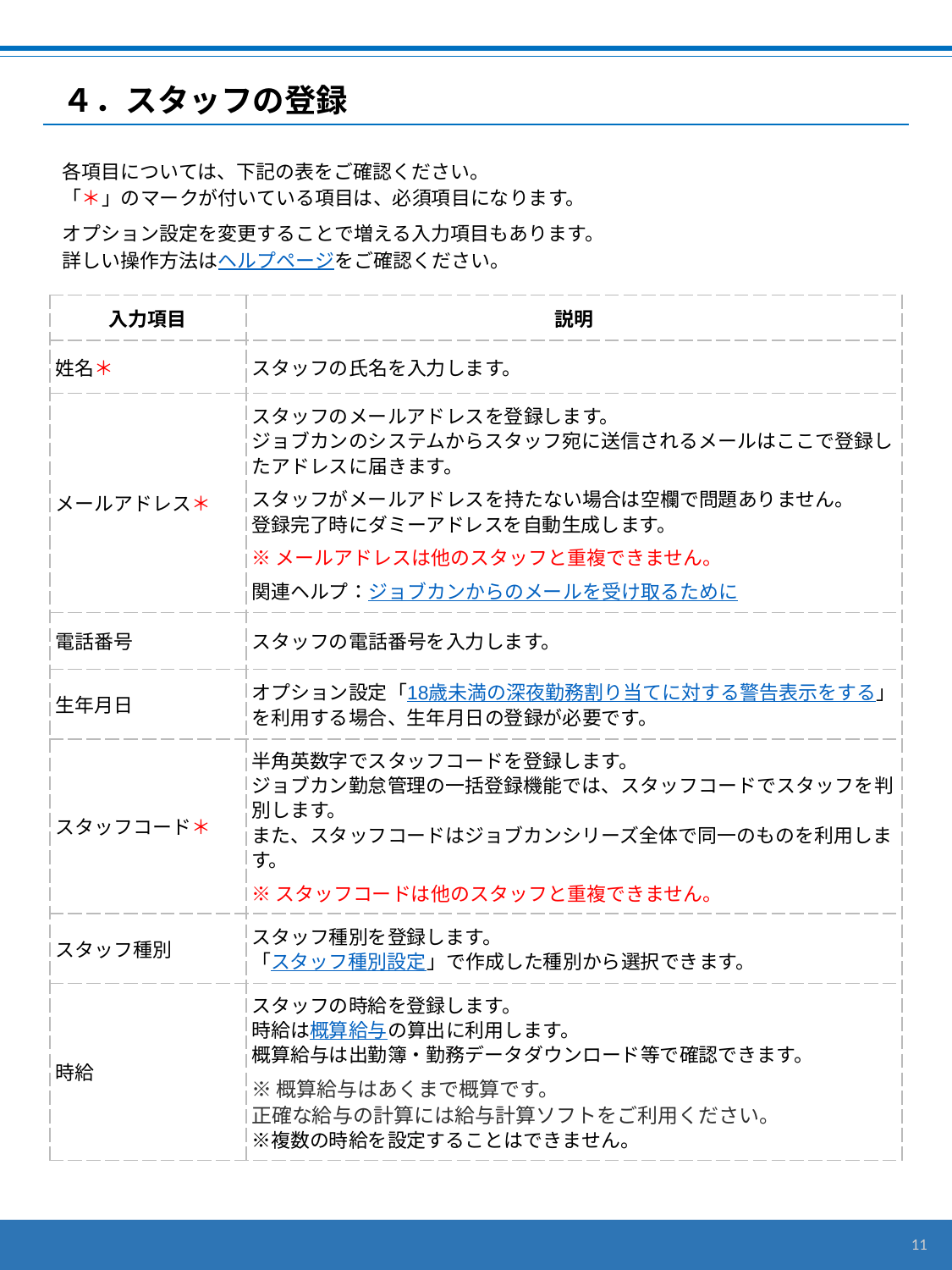

# ４．スタッフの登録
各項目については、下記の表をご確認ください。
「＊」のマークが付いている項目は、必須項目になります。
オプション設定を変更することで増える入力項目もあります。
詳しい操作方法はヘルプページをご確認ください。
| 入力項目 | 説明 |
| --- | --- |
| 姓名＊ | スタッフの氏名を入力します。 |
| メールアドレス＊ | スタッフのメールアドレスを登録します。 ジョブカンのシステムからスタッフ宛に送信されるメールはここで登録したアドレスに届きます。 スタッフがメールアドレスを持たない場合は空欄で問題ありません。 登録完了時にダミーアドレスを自動生成します。 ※メールアドレスは他のスタッフと重複できません。 関連ヘルプ：ジョブカンからのメールを受け取るために |
| 電話番号 | スタッフの電話番号を入力します。 |
| 生年月日 | オプション設定「18歳未満の深夜勤務割り当てに対する警告表示をする」を利用する場合、生年月日の登録が必要です。 |
| スタッフコード＊ | 半角英数字でスタッフコードを登録します。 ジョブカン勤怠管理の一括登録機能では、スタッフコードでスタッフを判別します。 また、スタッフコードはジョブカンシリーズ全体で同一のものを利用します。 ※スタッフコードは他のスタッフと重複できません。 |
| スタッフ種別 | スタッフ種別を登録します。 「スタッフ種別設定」で作成した種別から選択できます。 |
| 時給 | スタッフの時給を登録します。 時給は概算給与の算出に利用します。 概算給与は出勤簿・勤務データダウンロード等で確認できます。 ※概算給与はあくまで概算です。 正確な給与の計算には給与計算ソフトをご利用ください。 ※複数の時給を設定することはできません。 |

11